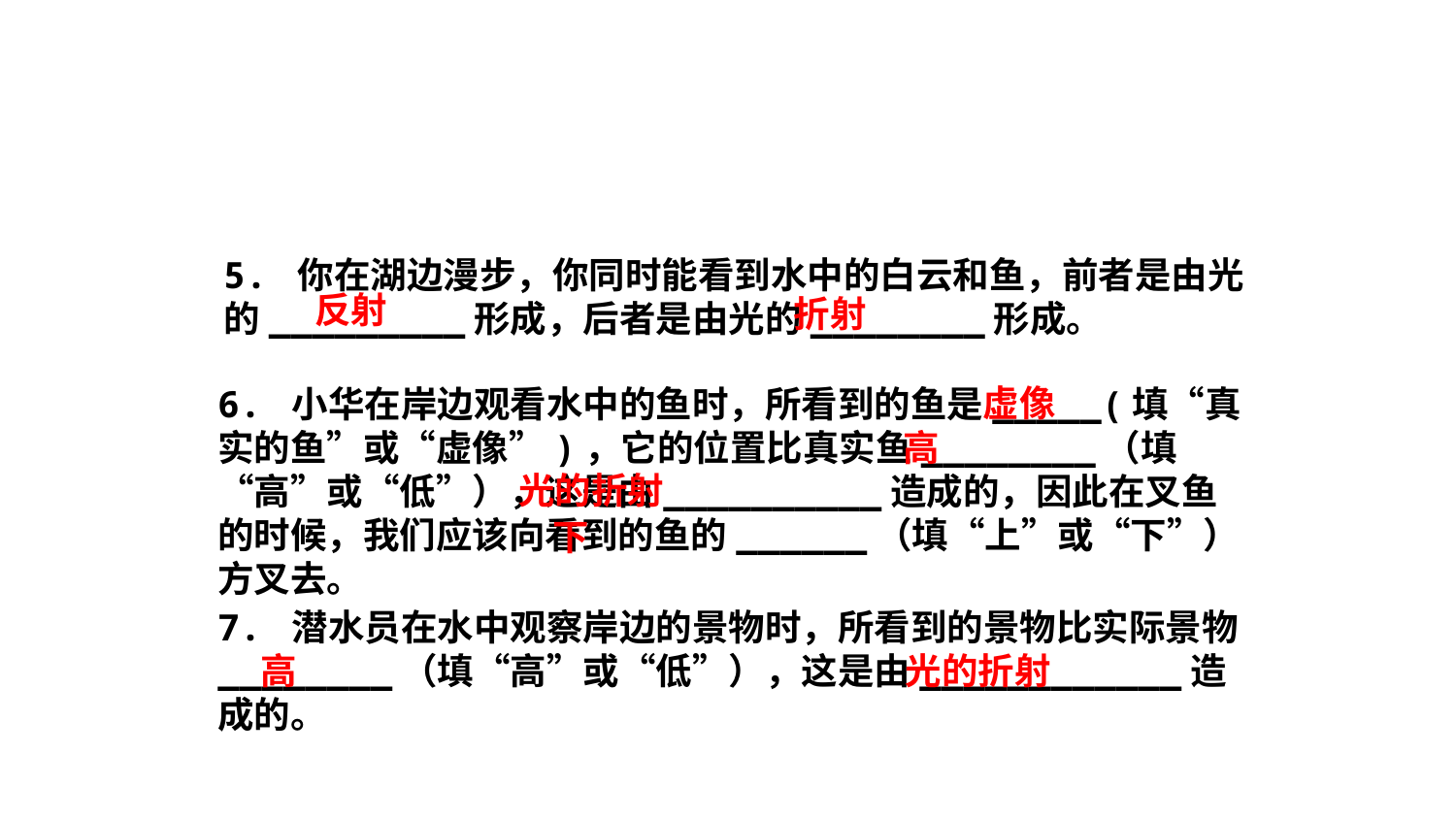

5. 你在湖边漫步，你同时能看到水中的白云和鱼，前者是由光的_________形成，后者是由光的________形成。
反射
折射
虚像
6. 小华在岸边观看水中的鱼时，所看到的鱼是_____(填“真实的鱼”或“虚像”)，它的位置比真实鱼________（填“高”或“低”），这是由__________造成的，因此在叉鱼的时候，我们应该向看到的鱼的______（填“上”或“下”）方叉去。
高
光的折射
下
7. 潜水员在水中观察岸边的景物时，所看到的景物比实际景物________（填“高”或“低”），这是由____________造成的。
高
光的折射